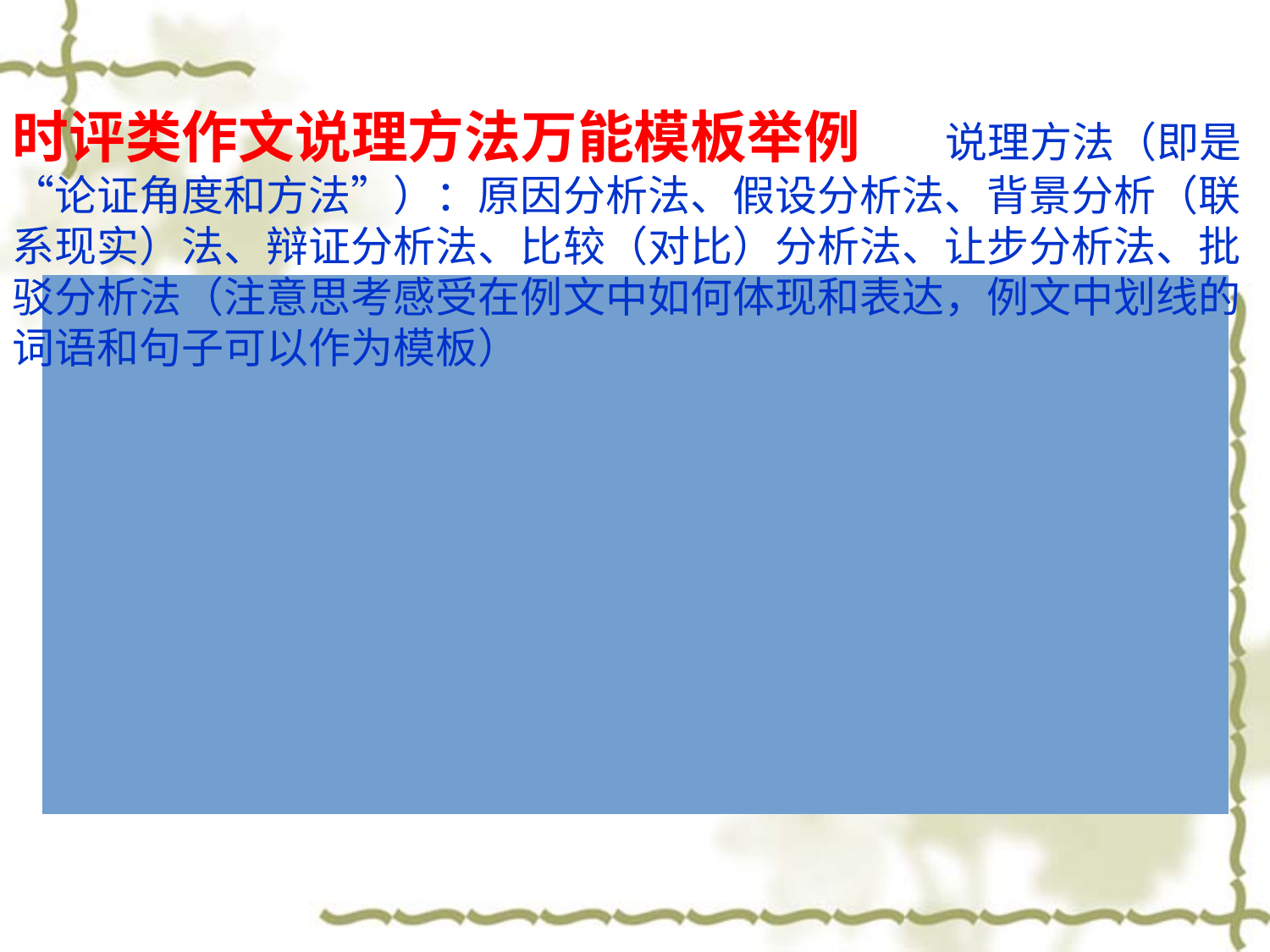

时评类作文说理方法万能模板举例         说理方法（即是“论证角度和方法”）：原因分析法、假设分析法、背景分析（联系现实）法、辩证分析法、比较（对比）分析法、让步分析法、批驳分析法（注意思考感受在例文中如何体现和表达，例文中划线的词语和句子可以作为模板）

#